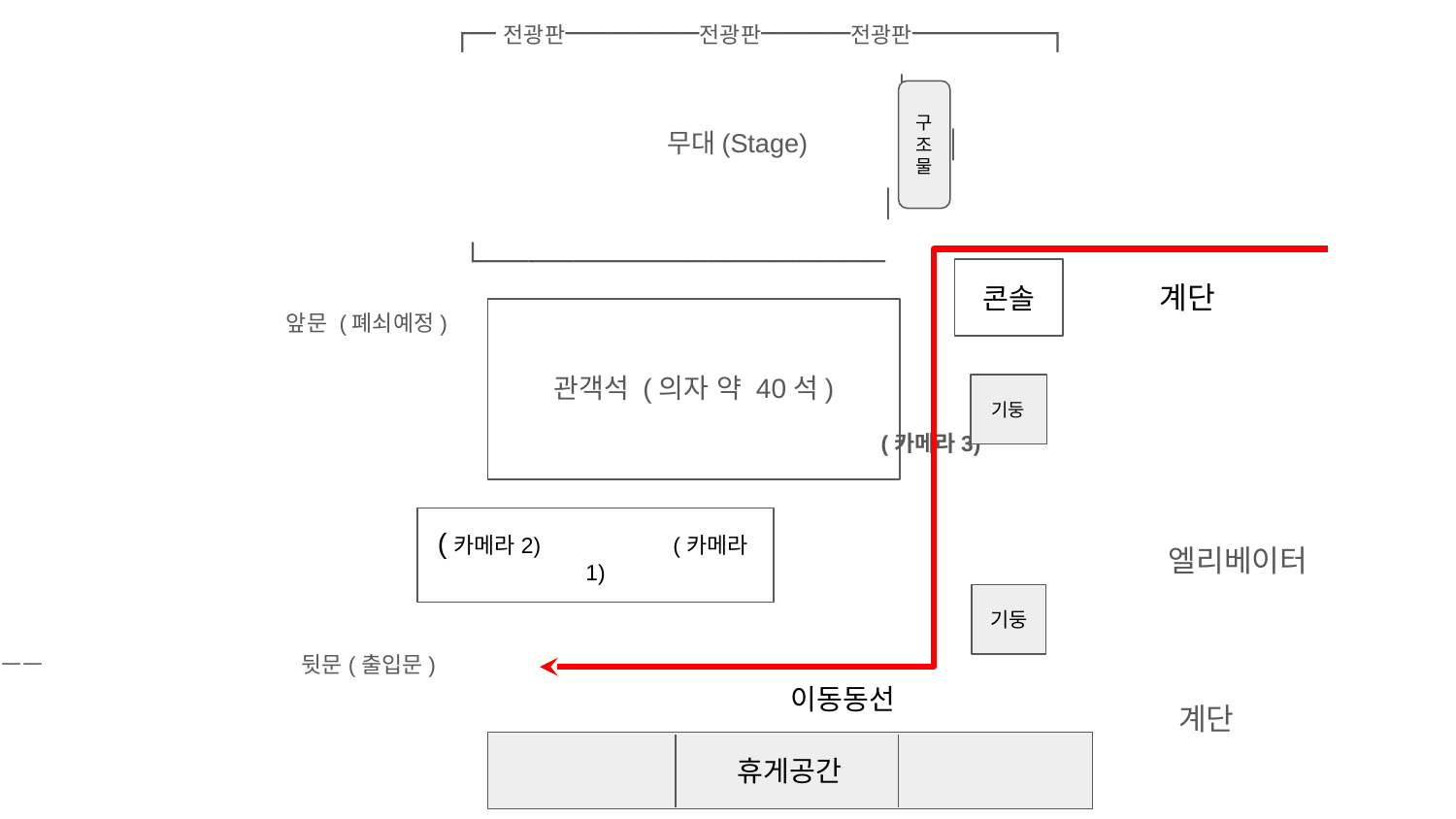

┌─전광판──────전광판────전광판──────┐
                                                                 │
                            무대(Stage)                   │
                                                                 │
                                                      └──────────────────
                                  앞문 (폐쇠예정)

                                                                                                      (카메라3)

                                                                                                                                      엘리베이터

 ㅡㅡ                                         뒷문(출입문)
                                                                                                                                                               계단
구조물
콘솔
계단
관객석 (의자 약 40석)
기둥
(카메라2)                     (카메라1)
기둥
이동동선
휴게공간